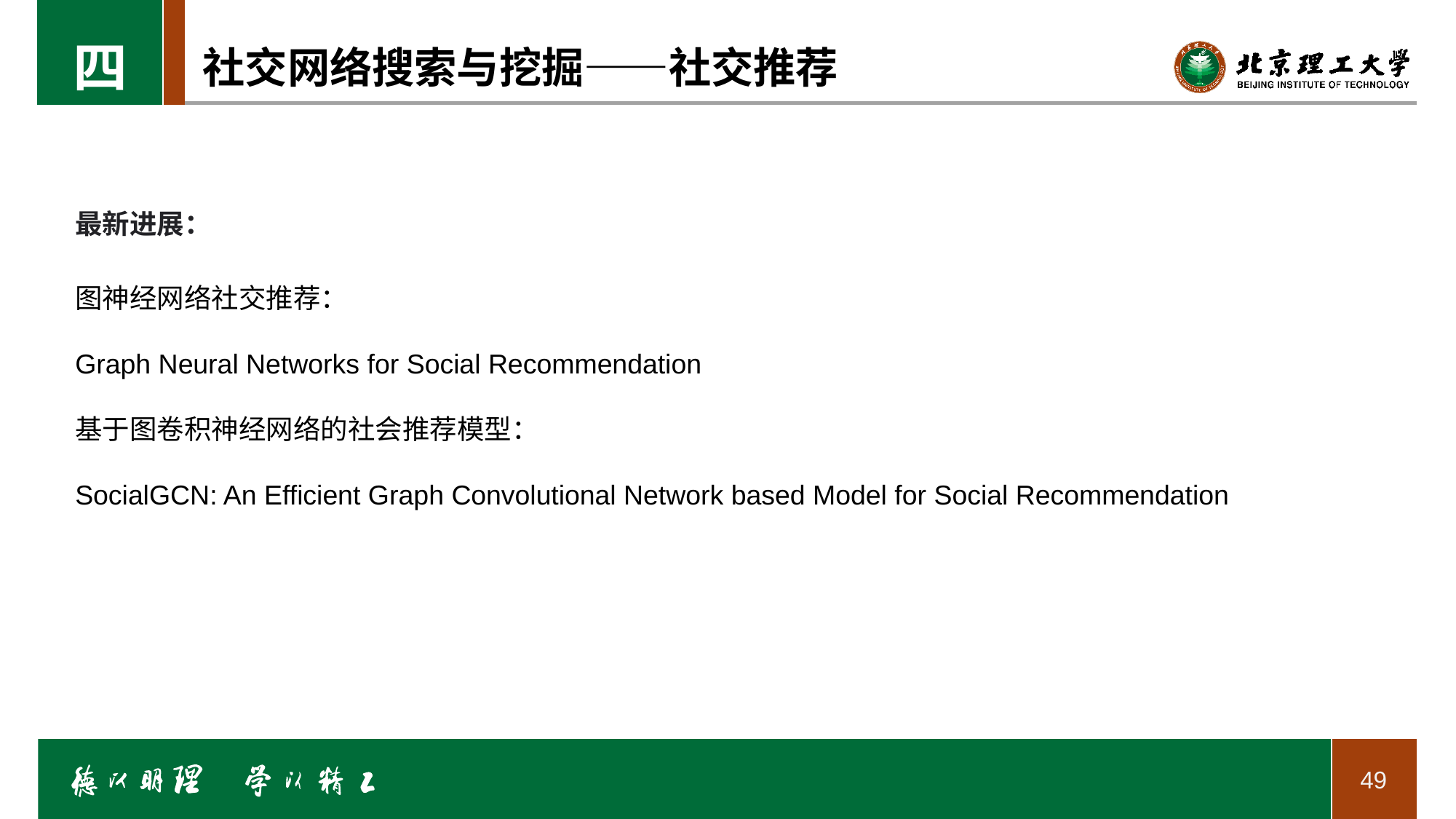

四
# 社交网络搜索与挖掘——社交推荐
最新进展：
图神经网络社交推荐：

Graph Neural Networks for Social Recommendation

基于图卷积神经网络的社会推荐模型：

SocialGCN: An Efficient Graph Convolutional Network based Model for Social Recommendation